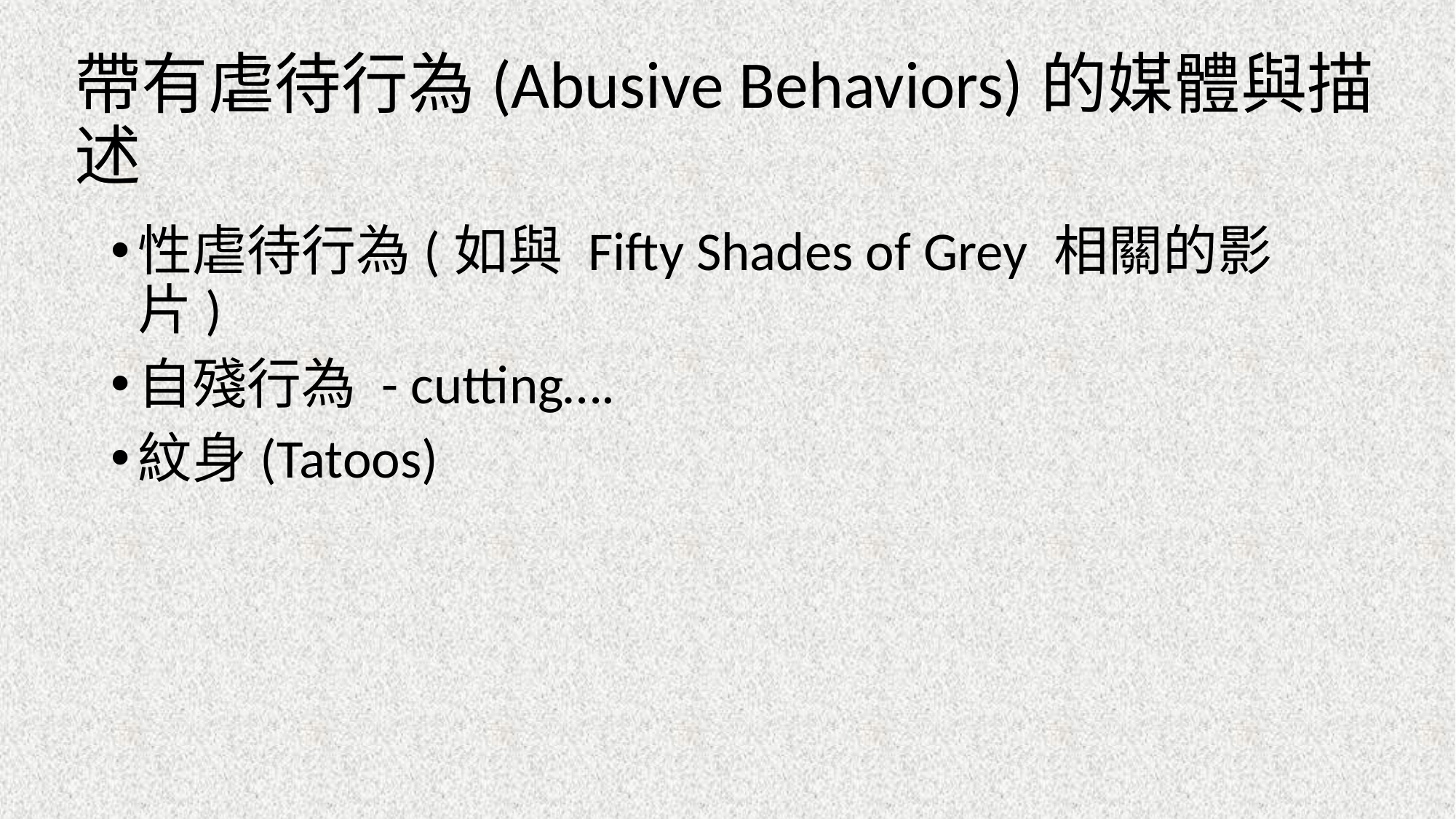

# 帶有虐待行為(Abusive Behaviors)的媒體與描述
性虐待行為(如與 Fifty Shades of Grey 相關的影片)
自殘行為 - cutting….
紋身(Tatoos)